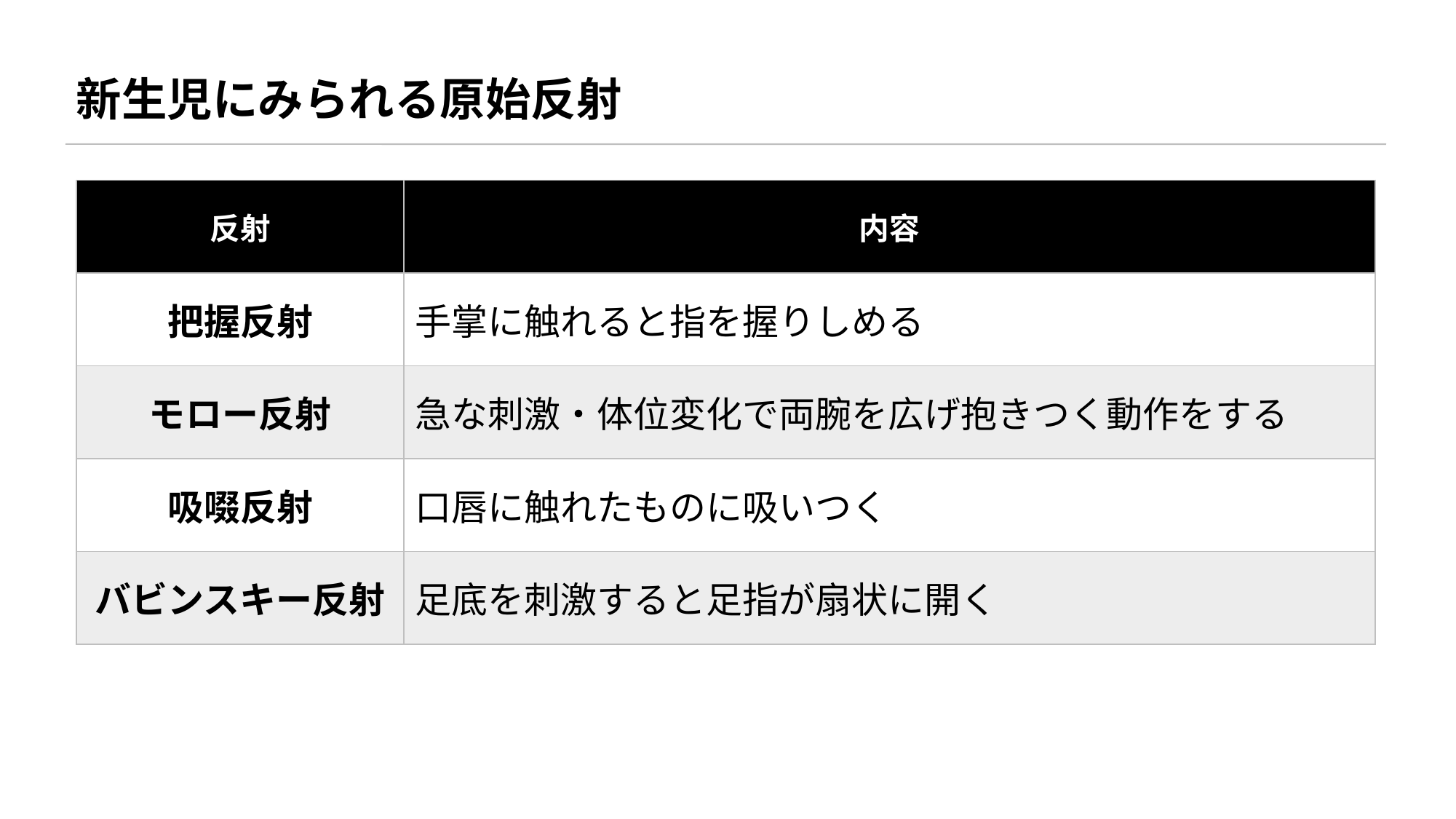

新生児にみられる原始反射

| 反射 | 内容 |
| --- | --- |
| 把握反射 | 手掌に触れると指を握りしめる |
| モロー反射 | 急な刺激・体位変化で両腕を広げ抱きつく動作をする |
| 吸啜反射 | 口唇に触れたものに吸いつく |
| バビンスキー反射 | 足底を刺激すると足指が扇状に開く |